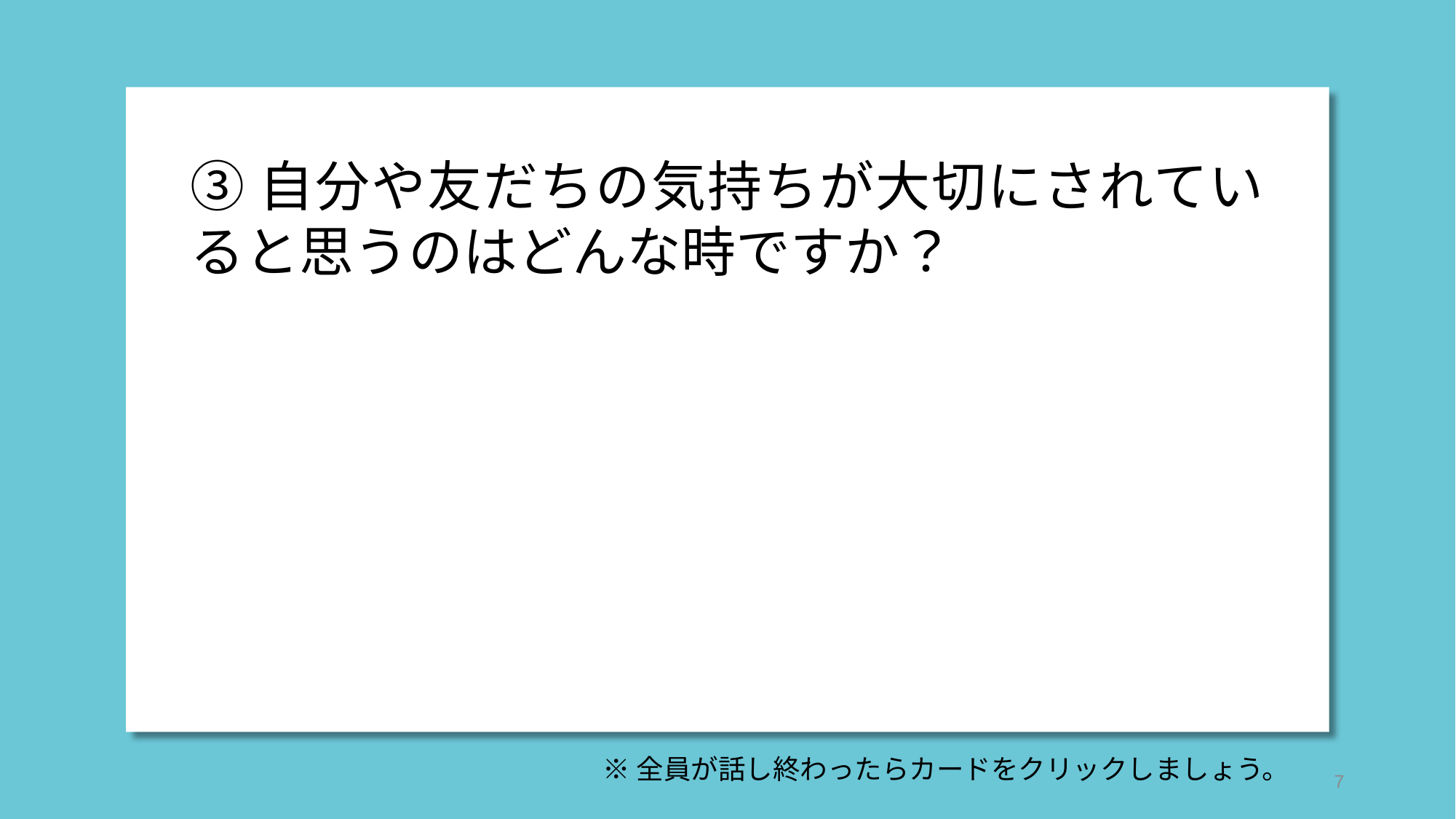

③自分や友だちの気持ちが大切にされていると思うのはどんな時ですか？

※全員が話し終わったらカードをクリックしましょう。
7